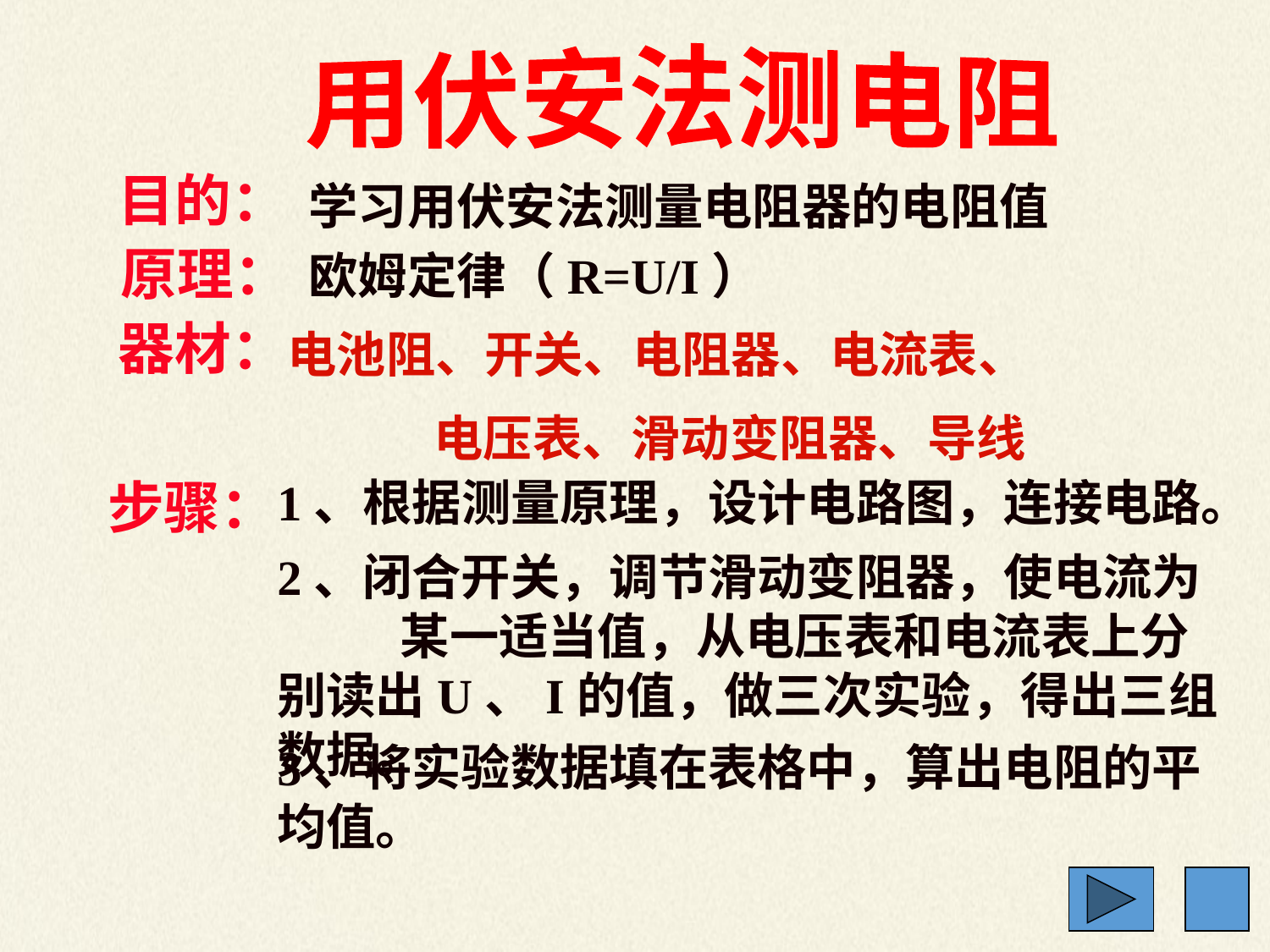

用伏安法测电阻
目的：
学习用伏安法测量电阻器的电阻值
原理：
欧姆定律（R=U/I）
器材：
电池阻、开关、电阻器、电流表、
            电压表、滑动变阻器、导线
1、根据测量原理，设计电路图，连接电路。
步骤：
2、闭合开关，调节滑动变阻器，使电流为              某一适当值，从电压表和电流表上分别读出U、I的值，做三次实验，得出三组数据。
3、将实验数据填在表格中，算出电阻的平均值。